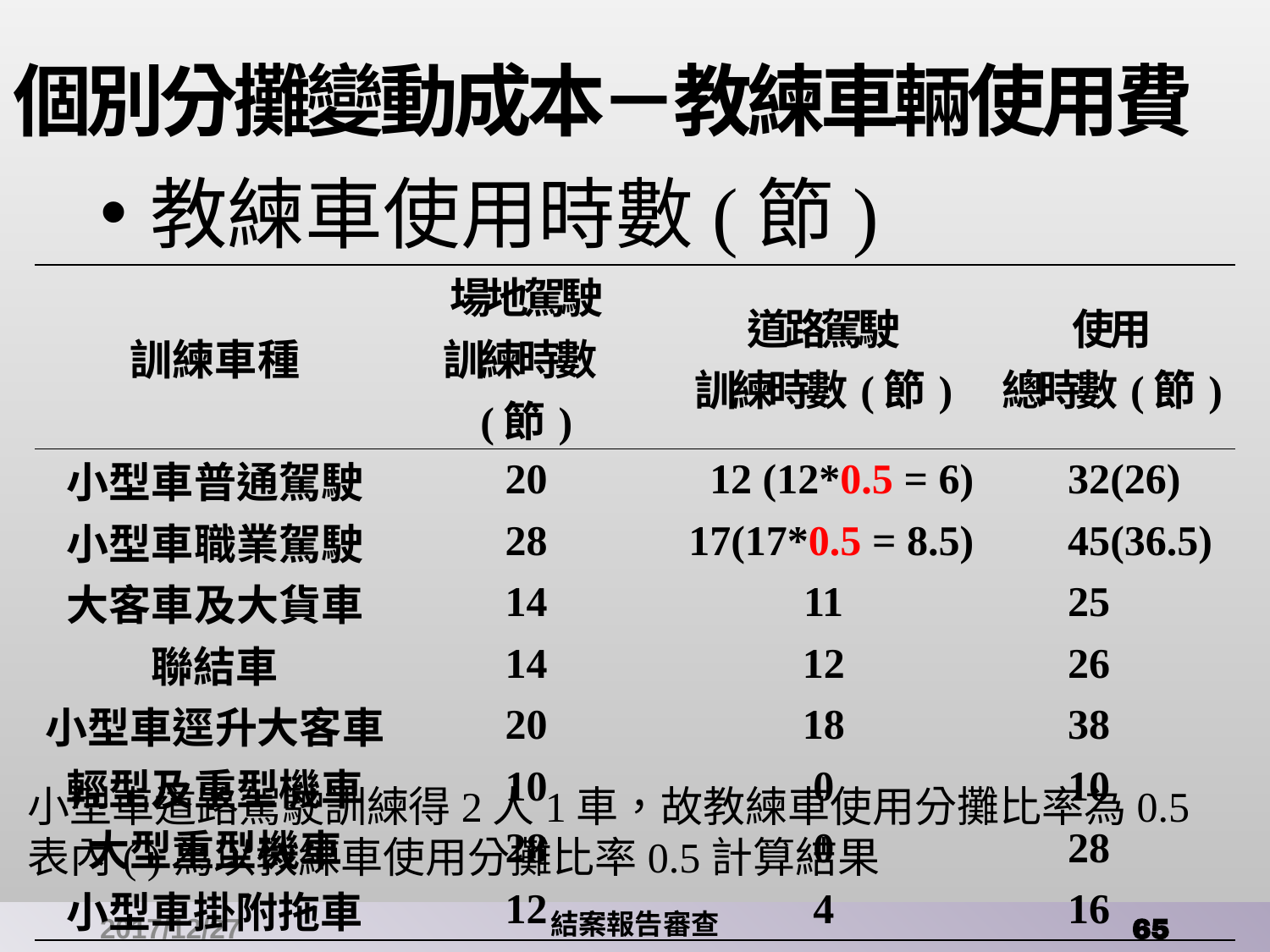

# 個別分攤變動成本－教練車輛使用費
教練車使用時數(節)
| 訓練車種 | 場地駕駛 訓練時數(節) | 道路駕駛 訓練時數(節) | 使用 總時數(節) |
| --- | --- | --- | --- |
| 小型車普通駕駛 | 20 | 12 (12\*0.5 = 6) | 32(26) |
| 小型車職業駕駛 | 28 | 17(17\*0.5 = 8.5) | 45(36.5) |
| 大客車及大貨車 | 14 | 11 | 25 |
| 聯結車 | 14 | 12 | 26 |
| 小型車逕升大客車 | 20 | 18 | 38 |
| 輕型及重型機車 | 10 | 0 | 10 |
| 大型重型機車 | 28 | 0 | 28 |
| 小型車掛附拖車 | 12 | 4 | 16 |
小型車道路駕駛訓練得2人1車，故教練車使用分攤比率為0.5
表內( )為以教練車使用分攤比率0.5計算結果
2017/12/27
結案報告審查
65